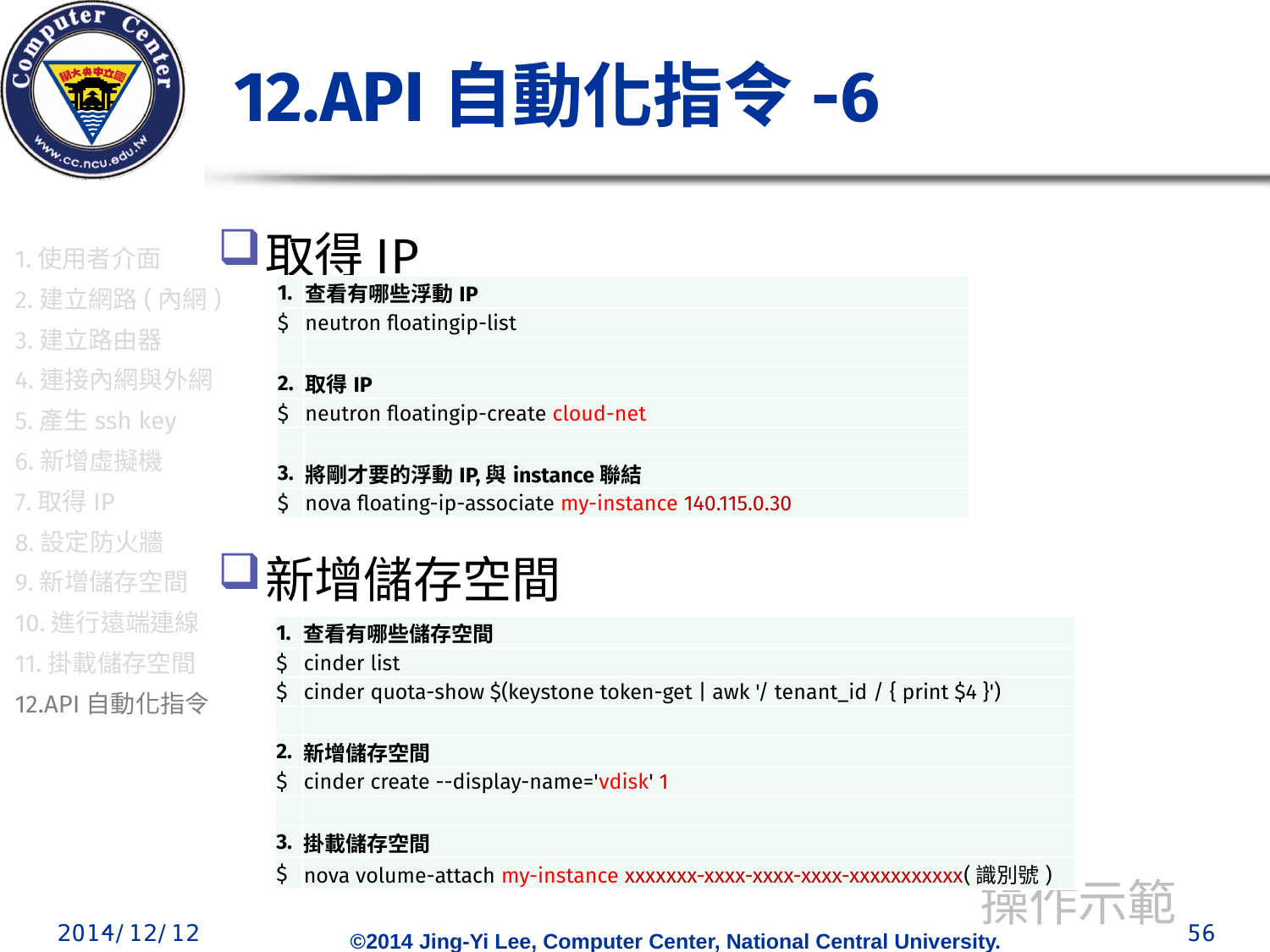

# 12.API自動化指令-6
取得IP

新增儲存空間

						操作示範

1.使用者介面
2.建立網路(內網)
3.建立路由器
4.連接內網與外網
5.產生ssh key
6.新增虛擬機
7.取得IP
8.設定防火牆
9.新增儲存空間
10.進行遠端連線
11.掛載儲存空間
12.API自動化指令
| 1. | 查看有哪些浮動IP |
| --- | --- |
| $ | neutron floatingip-list |
|  |  |
| 2. | 取得IP |
| $ | neutron floatingip-create cloud-net |
|  |  |
| 3. | 將剛才要的浮動IP,與instance聯結 |
| $ | nova floating-ip-associate my-instance 140.115.0.30 |
| 1. | 查看有哪些儲存空間 |
| --- | --- |
| $ | cinder list |
| $ | cinder quota-show $(keystone token-get | awk '/ tenant\_id / { print $4 }') |
|  |  |
| 2. | 新增儲存空間 |
| $ | cinder create --display-name='vdisk' 1 |
|  |  |
| 3. | 掛載儲存空間 |
| $ | nova volume-attach my-instance xxxxxxx-xxxx-xxxx-xxxx-xxxxxxxxxxx(識別號) |
2014/12/12
56